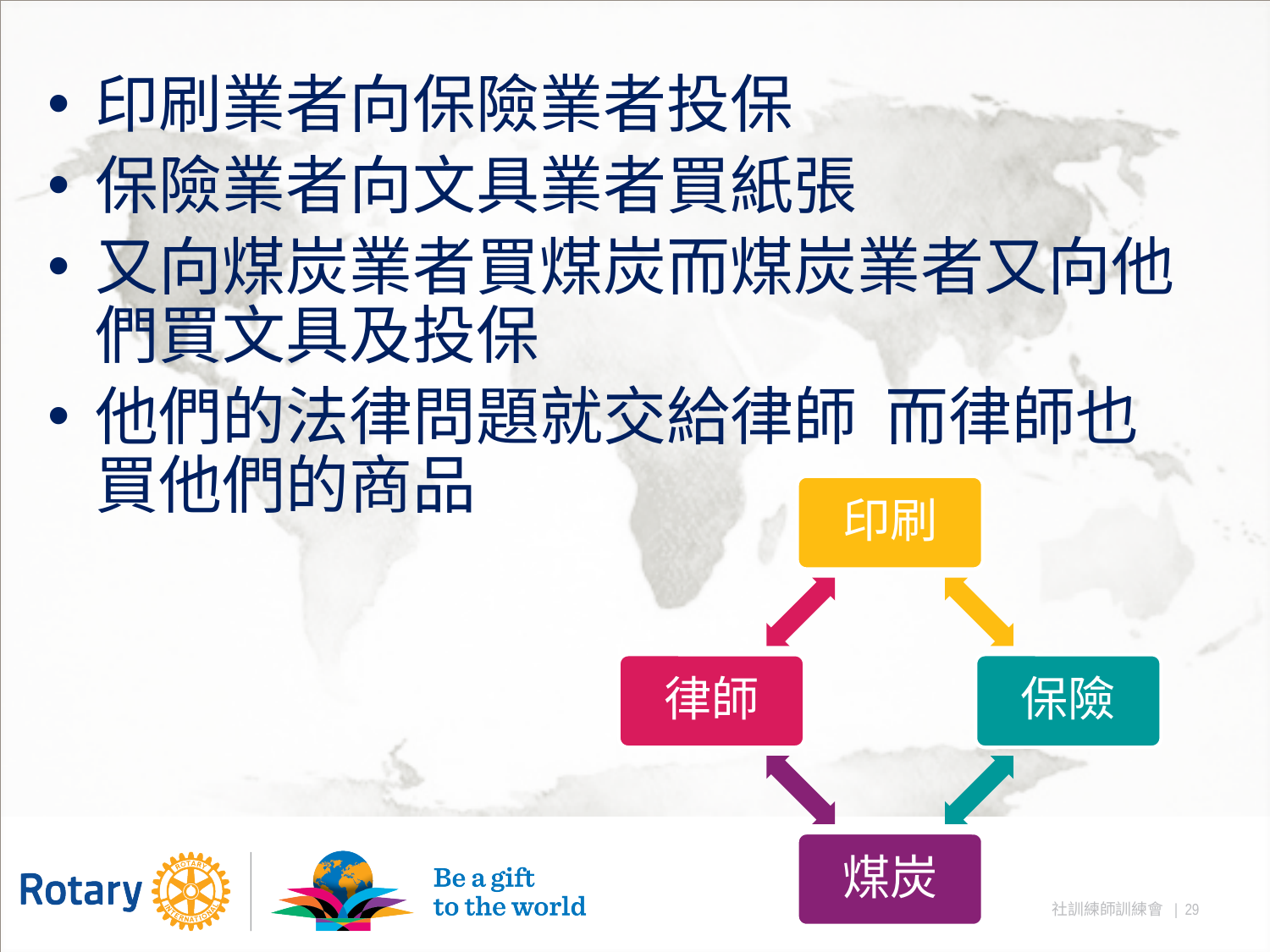

#
印刷業者向保險業者投保
保險業者向文具業者買紙張
又向煤炭業者買煤炭而煤炭業者又向他們買文具及投保
他們的法律問題就交給律師  而律師也買他們的商品

印刷

保險

煤炭

律師